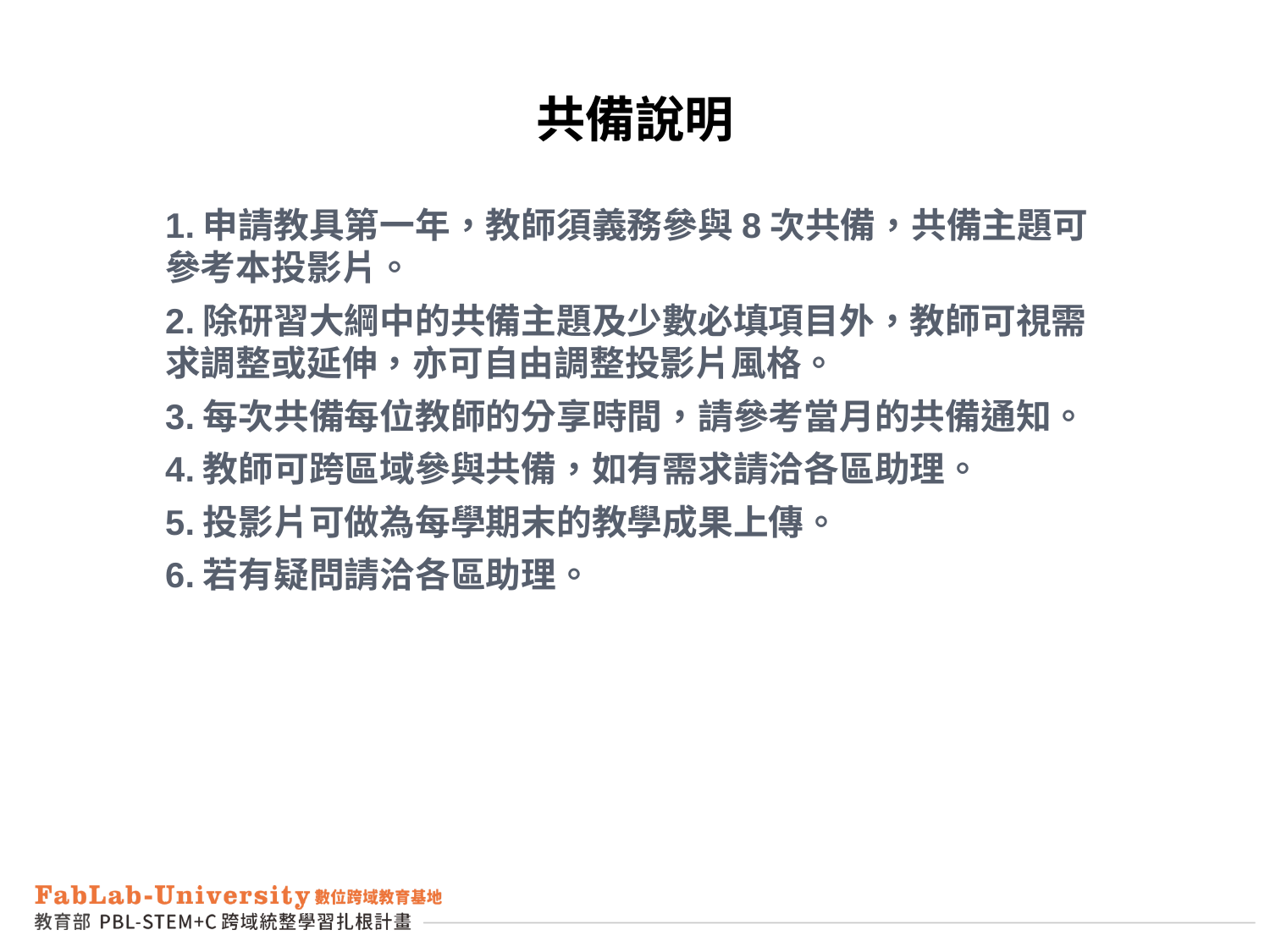

共備說明
1.申請教具第一年，教師須義務參與8次共備，共備主題可參考本投影片。
2.除研習大綱中的共備主題及少數必填項目外，教師可視需求調整或延伸，亦可自由調整投影片風格。
3.每次共備每位教師的分享時間，請參考當月的共備通知。
4.教師可跨區域參與共備，如有需求請洽各區助理。
5.投影片可做為每學期末的教學成果上傳。
6.若有疑問請洽各區助理。